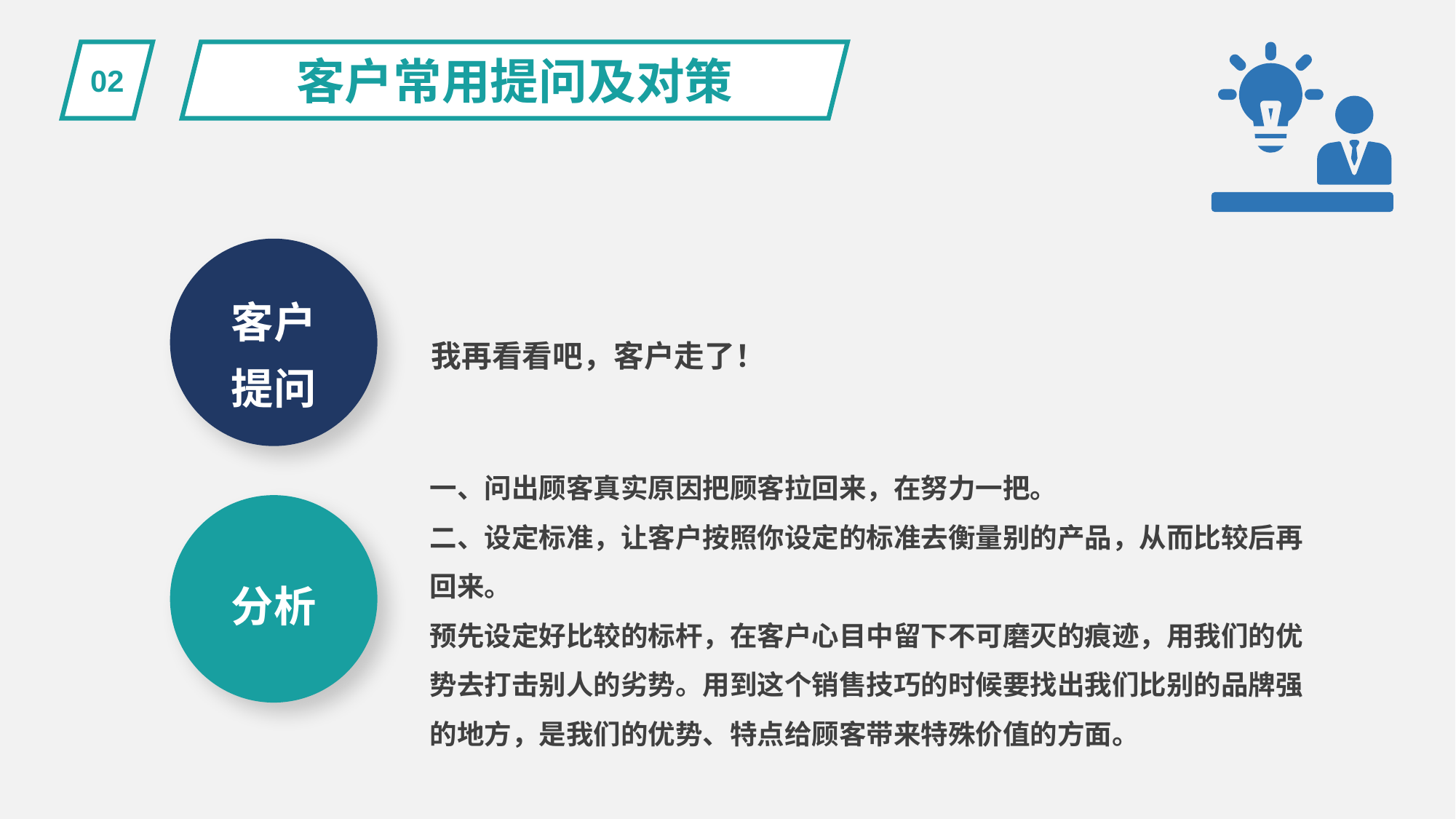

02
客户常用提问及对策

客户
提问
我再看看吧，客户走了！
一、问出顾客真实原因把顾客拉回来，在努力一把。
二、设定标准，让客户按照你设定的标准去衡量别的产品，从而比较后再回来。
预先设定好比较的标杆，在客户心目中留下不可磨灭的痕迹，用我们的优势去打击别人的劣势。用到这个销售技巧的时候要找出我们比别的品牌强的地方，是我们的优势、特点给顾客带来特殊价值的方面。

分析